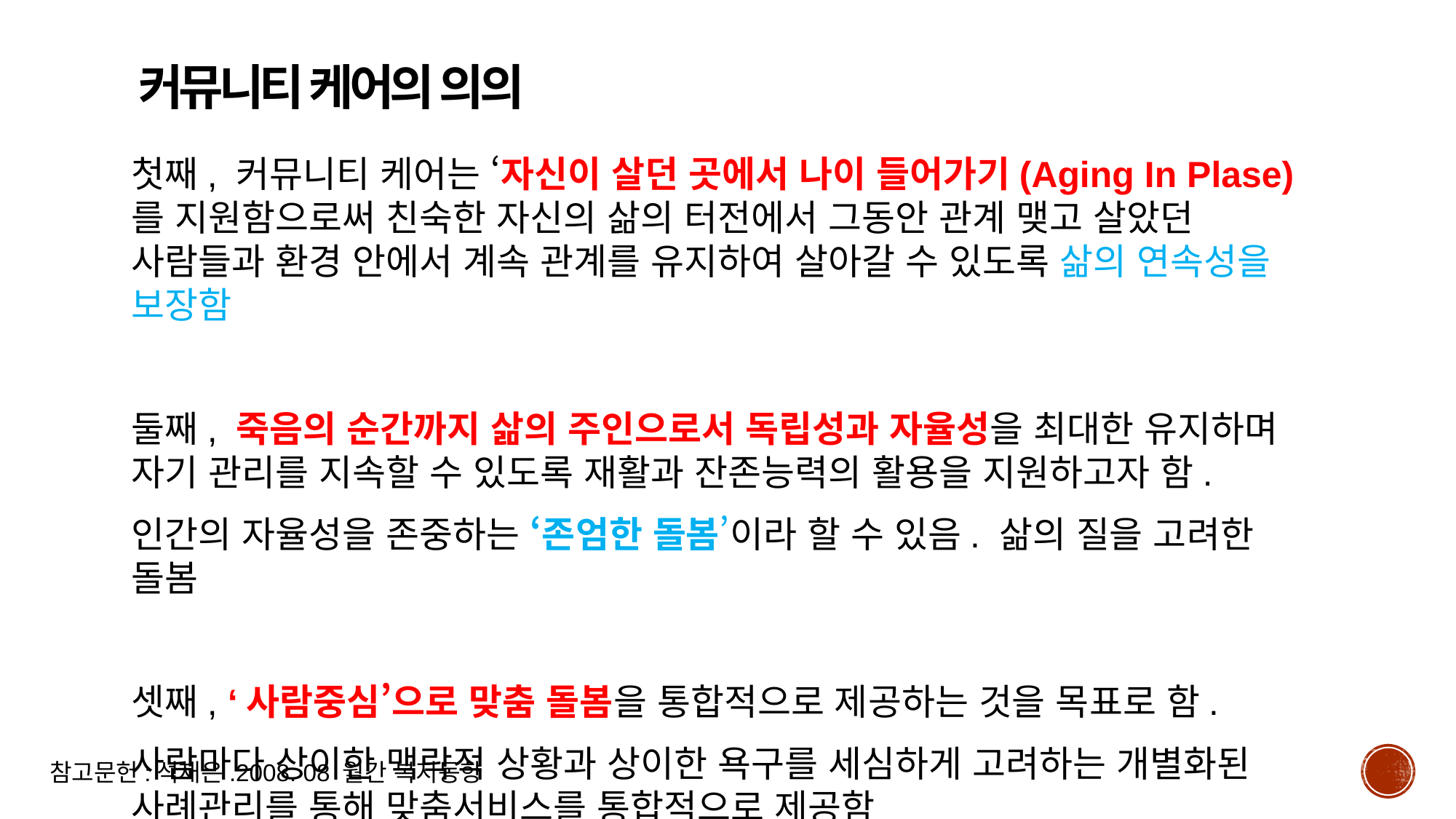

커뮤니티 케어의 의의
첫째, 커뮤니티 케어는 ‘자신이 살던 곳에서 나이 들어가기(Aging In Plase)를 지원함으로써 친숙한 자신의 삶의 터전에서 그동안 관계 맺고 살았던 사람들과 환경 안에서 계속 관계를 유지하여 살아갈 수 있도록 삶의 연속성을 보장함

둘째, 죽음의 순간까지 삶의 주인으로서 독립성과 자율성을 최대한 유지하며 자기 관리를 지속할 수 있도록 재활과 잔존능력의 활용을 지원하고자 함.
인간의 자율성을 존중하는 ‘존엄한 돌봄’이라 할 수 있음. 삶의 질을 고려한 돌봄

셋째, ‘사람중심’으로 맞춤 돌봄을 통합적으로 제공하는 것을 목표로 함.
사람마다 상이한 맥락적 상황과 상이한 욕구를 세심하게 고려하는 개별화된 사례관리를 통해 맞춤서비스를 통합적으로 제공함
참고문헌:석재은.2008. 08 월간 복지동향